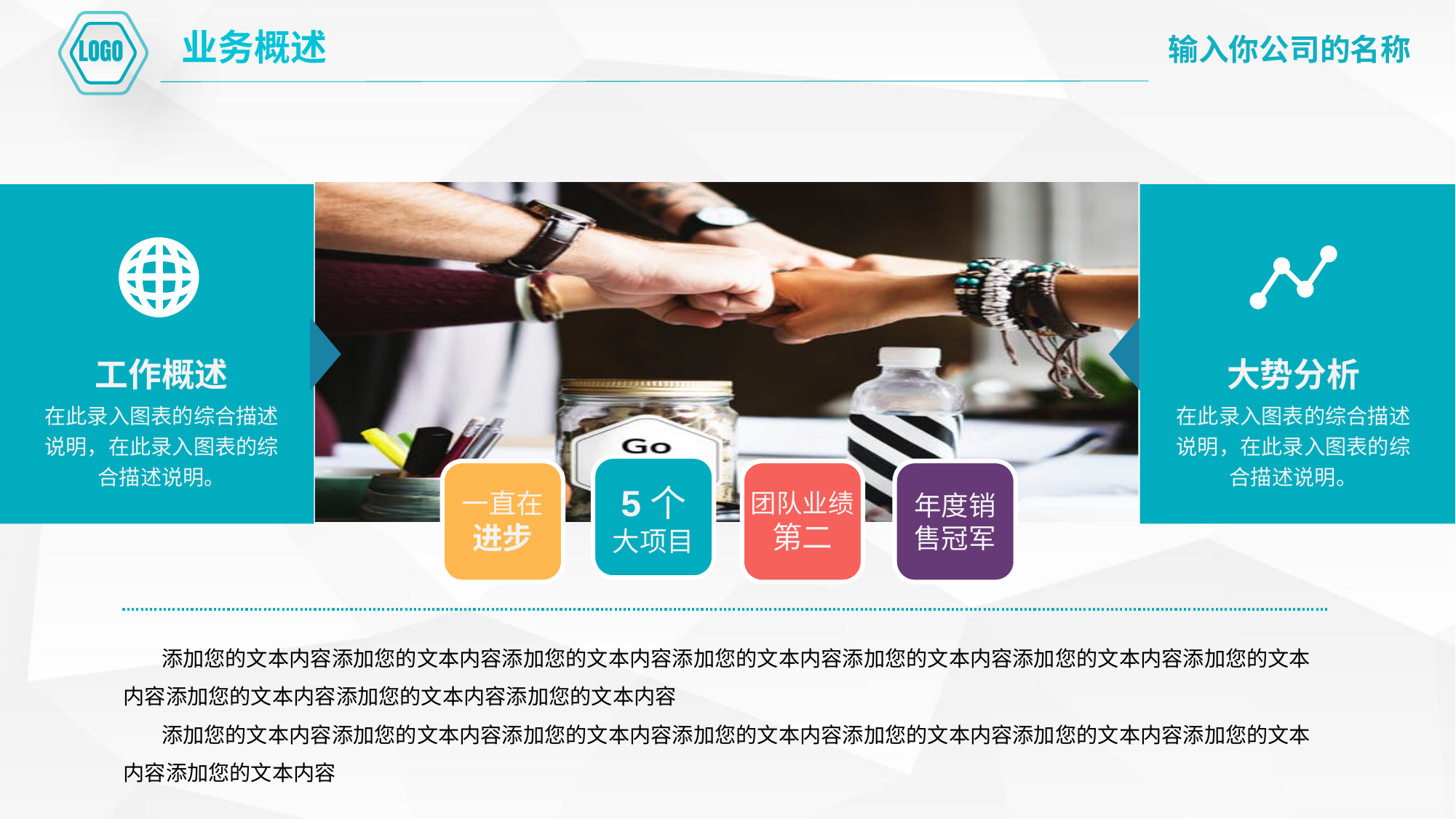

业务概述

工作概述
大势分析
在此录入图表的综合描述说明，在此录入图表的综合描述说明。
在此录入图表的综合描述说明，在此录入图表的综合描述说明。

5个
大项目

一直在
进步

团队业绩
第二

年度销售冠军
       添加您的文本内容添加您的文本内容添加您的文本内容添加您的文本内容添加您的文本内容添加您的文本内容添加您的文本内容添加您的文本内容添加您的文本内容添加您的文本内容
       添加您的文本内容添加您的文本内容添加您的文本内容添加您的文本内容添加您的文本内容添加您的文本内容添加您的文本内容添加您的文本内容